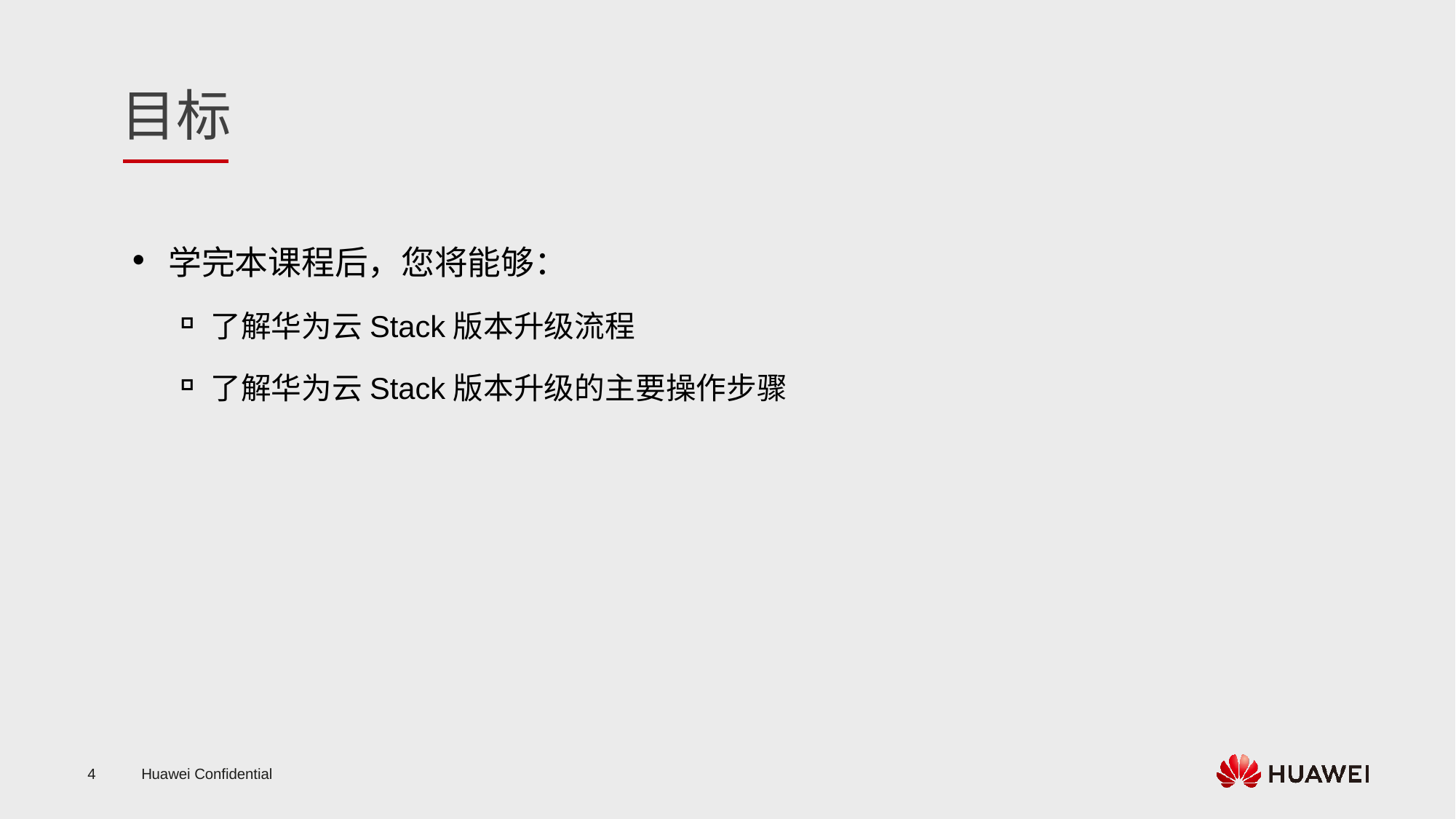

学完本课程后，您将能够：
了解华为云Stack版本升级流程
了解华为云Stack版本升级的主要操作步骤